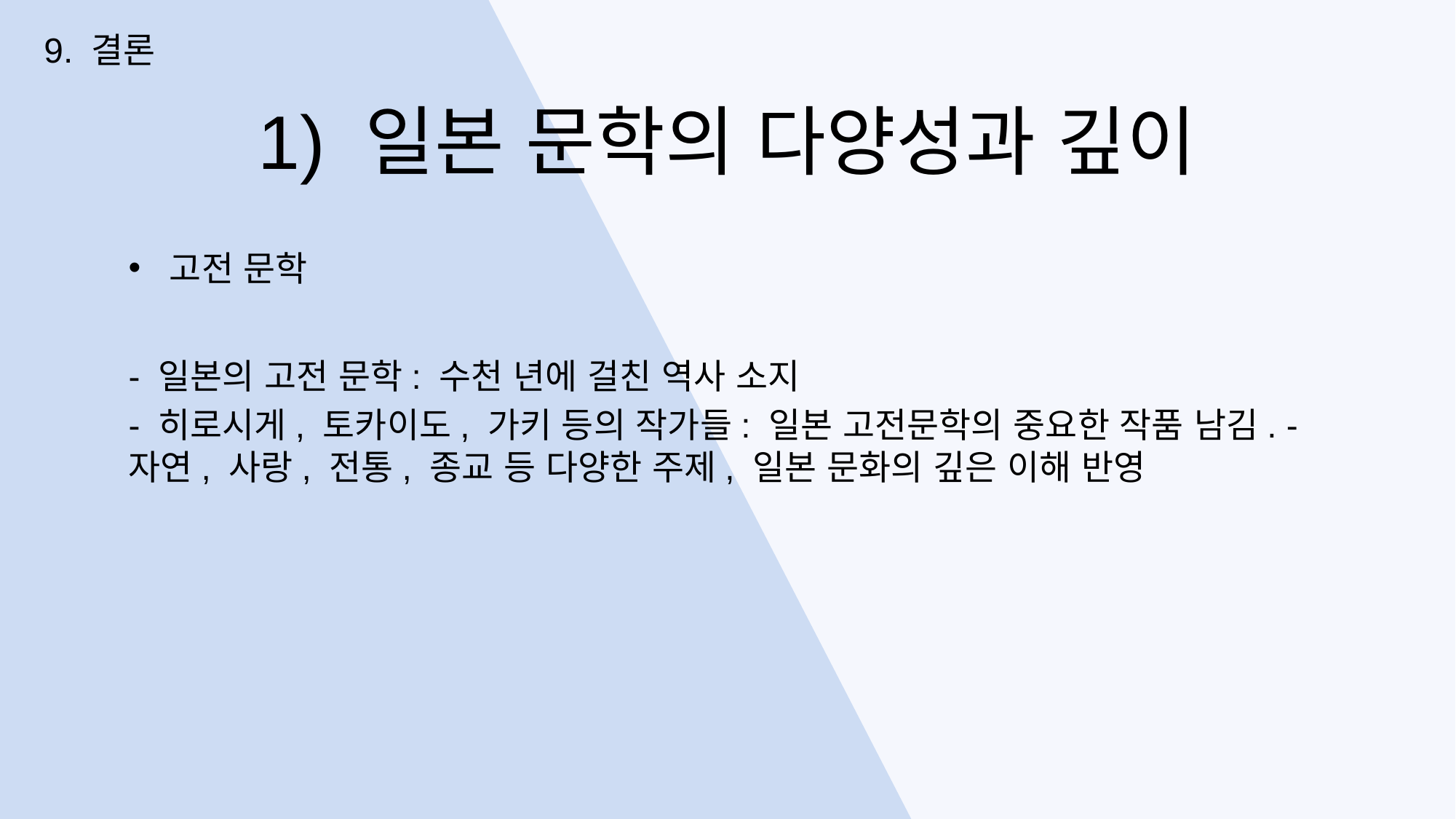

9. 결론
1) 일본 문학의 다양성과 깊이
고전 문학

- 일본의 고전 문학: 수천 년에 걸친 역사 소지
- 히로시게, 토카이도, 가키 등의 작가들: 일본 고전문학의 중요한 작품 남김. - 자연, 사랑, 전통, 종교 등 다양한 주제, 일본 문화의 깊은 이해 반영